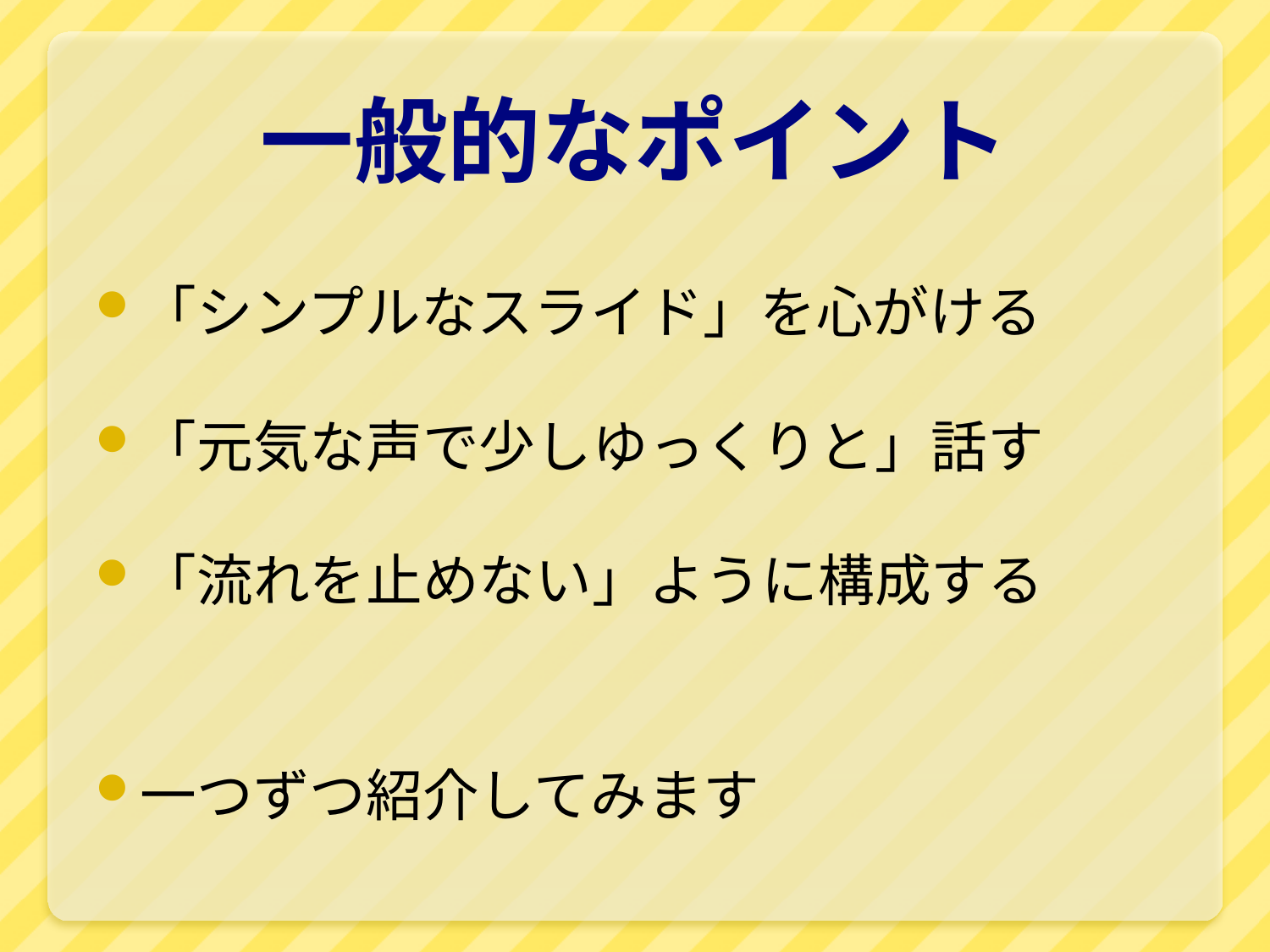

# 一般的なポイント
「シンプルなスライド」を心がける
「元気な声で少しゆっくりと」話す
「流れを止めない」ように構成する
一つずつ紹介してみます